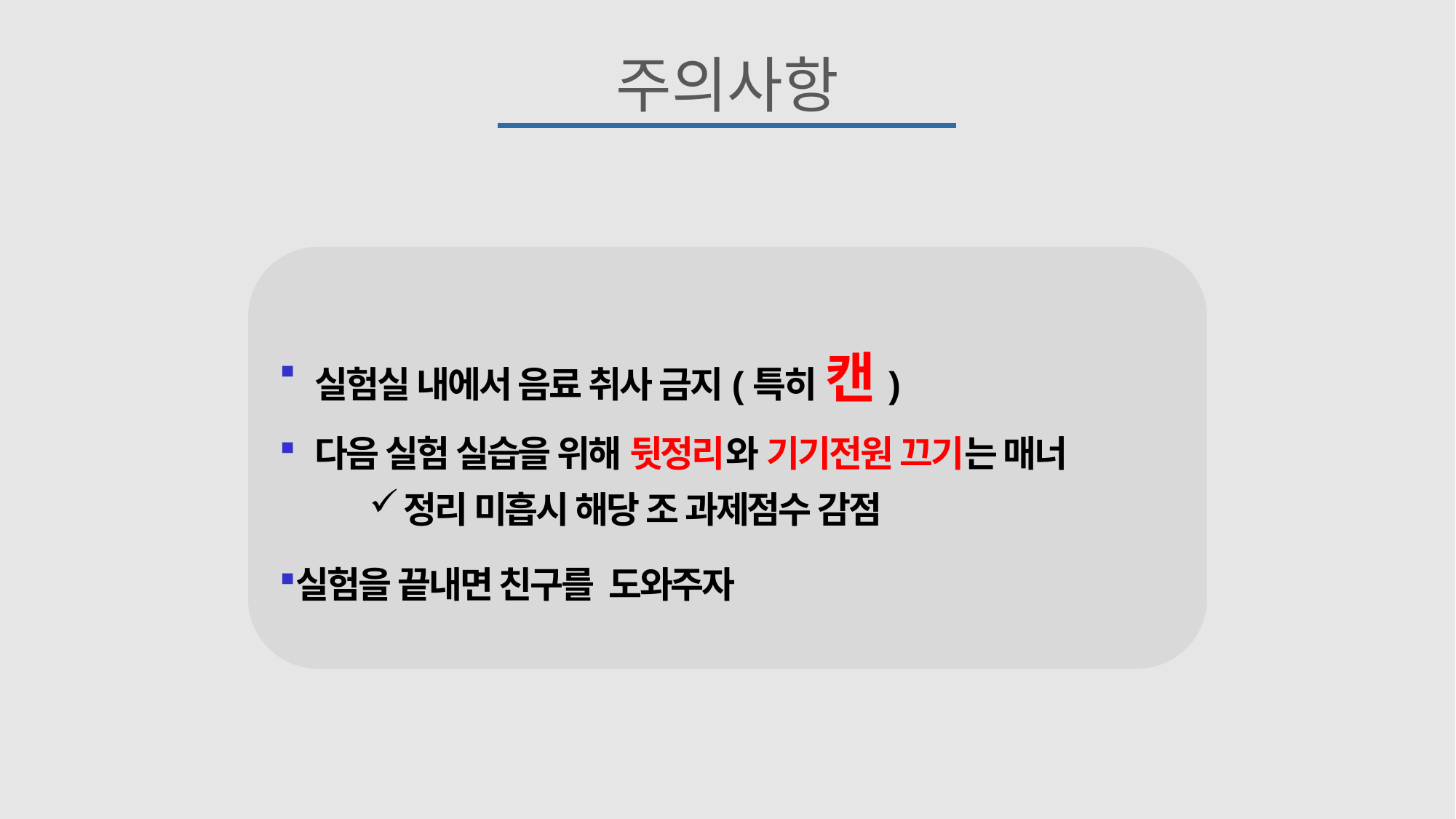

주의사항
 실험실 내에서 음료 취사 금지(특히 캔)
 다음 실험 실습을 위해 뒷정리와 기기전원 끄기는 매너

실험을 끝내면 친구를  도와주자
정리 미흡시 해당 조 과제점수 감점